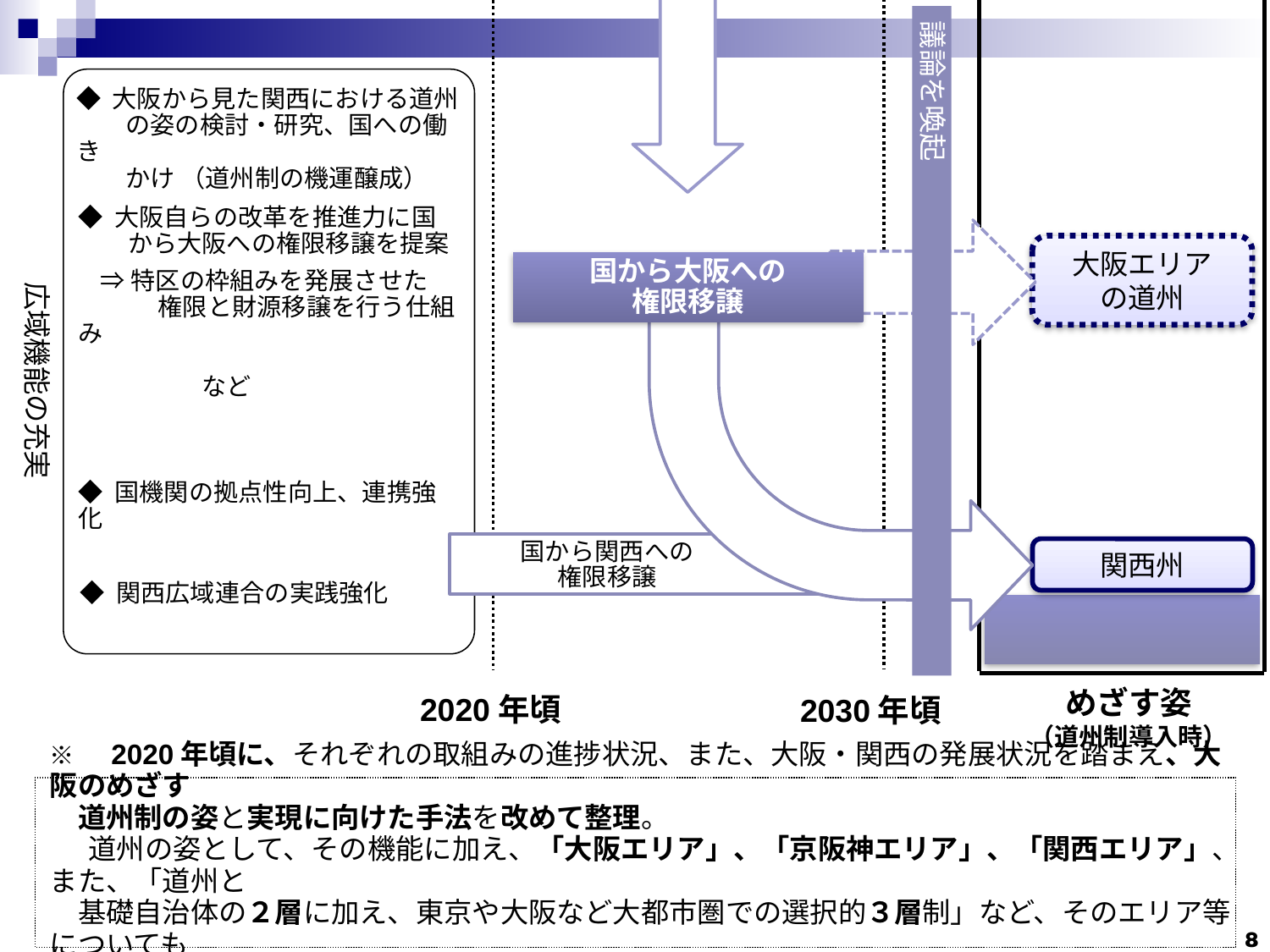

議論を喚起

◆ 大阪から見た関西における道州
　　の姿の検討・研究、国への働き
　　かけ （道州制の機運醸成）
国から大阪への
権限移譲
大阪エリア
の道州

広域機能の充実
◆ 大阪自らの改革を推進力に国
　　から大阪への権限移譲を提案
    ⇒特区の枠組みを発展させた
　　　 権限と財源移譲を行う仕組み
　　　　　　　　　　　　　　　　　　　　など

「京阪神エリア」の
道州も考えられる
関西州
◆ 国機関の拠点性向上、連携強化

国から関西への
権限移譲
◆ 関西広域連合の実践強化
めざす姿
（道州制導入時）
2020年頃
2030年頃
※　2020年頃に、それぞれの取組みの進捗状況、また、大阪・関西の発展状況を踏まえ、大阪のめざす
　道州制の姿と実現に向けた手法を改めて整理。
     道州の姿として、その機能に加え、「大阪エリア」、「京阪神エリア」、「関西エリア」、また、「道州と
　基礎自治体の２層に加え、東京や大阪など大都市圏での選択的３層制」など、そのエリア等についても
　考え方を整理。
8